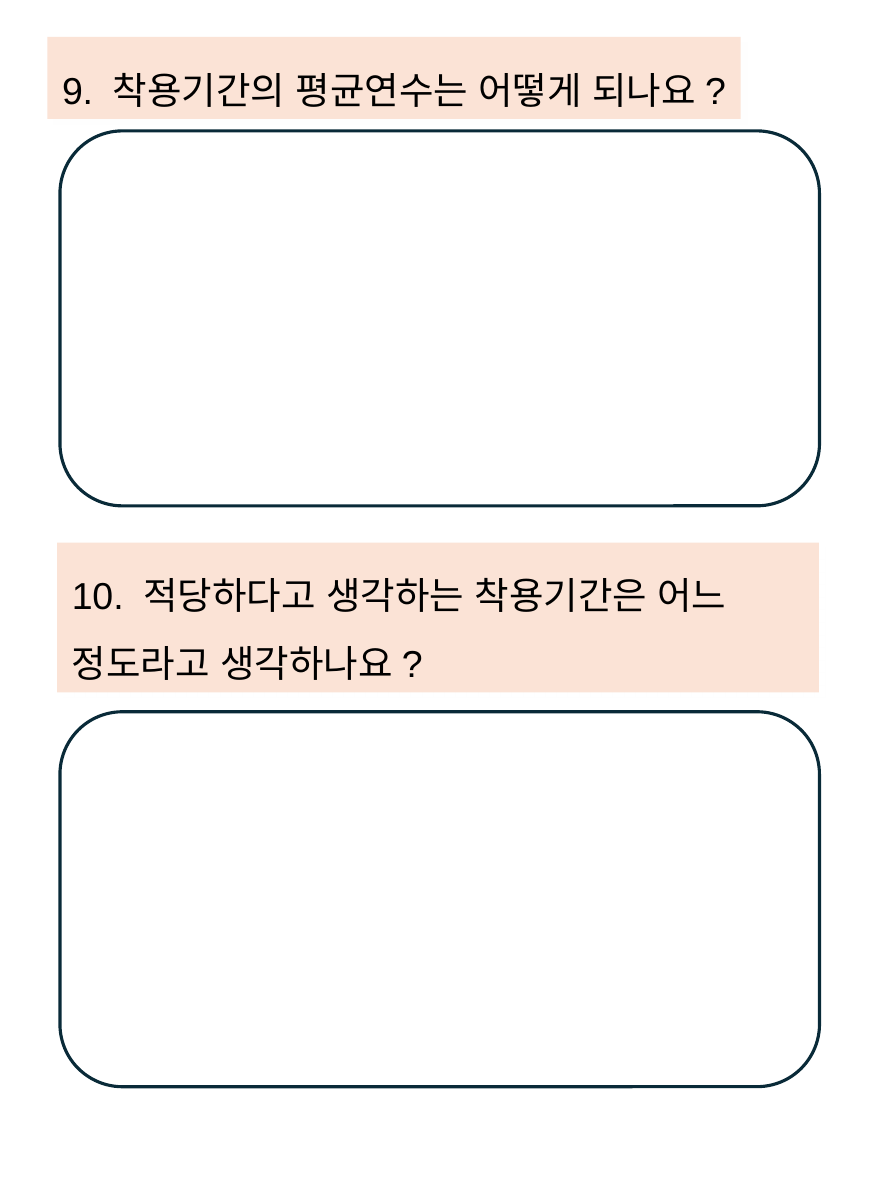

9. 착용기간의 평균연수는 어떻게 되나요?

10. 적당하다고 생각하는 착용기간은 어느 정도라고 생각하나요?